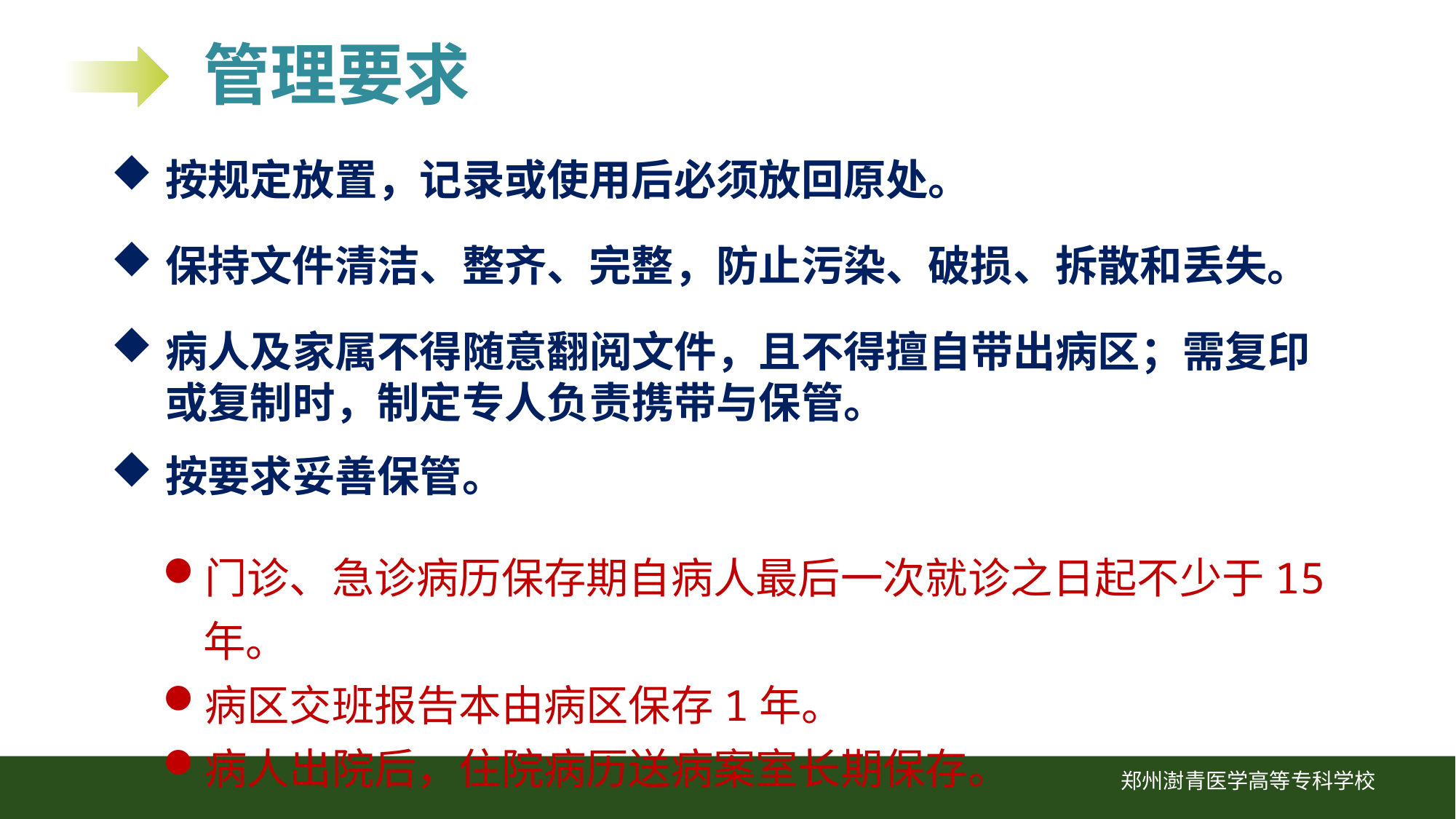

管理要求

按规定放置，记录或使用后必须放回原处。
保持文件清洁、整齐、完整，防止污染、破损、拆散和丢失。

病人及家属不得随意翻阅文件，且不得擅自带出病区；需复印或复制时，制定专人负责携带与保管。
按要求妥善保管。
门诊、急诊病历保存期自病人最后一次就诊之日起不少于15年。
病区交班报告本由病区保存1年。
病人出院后，住院病历送病案室长期保存。

郑州澍青医学高等专科学校